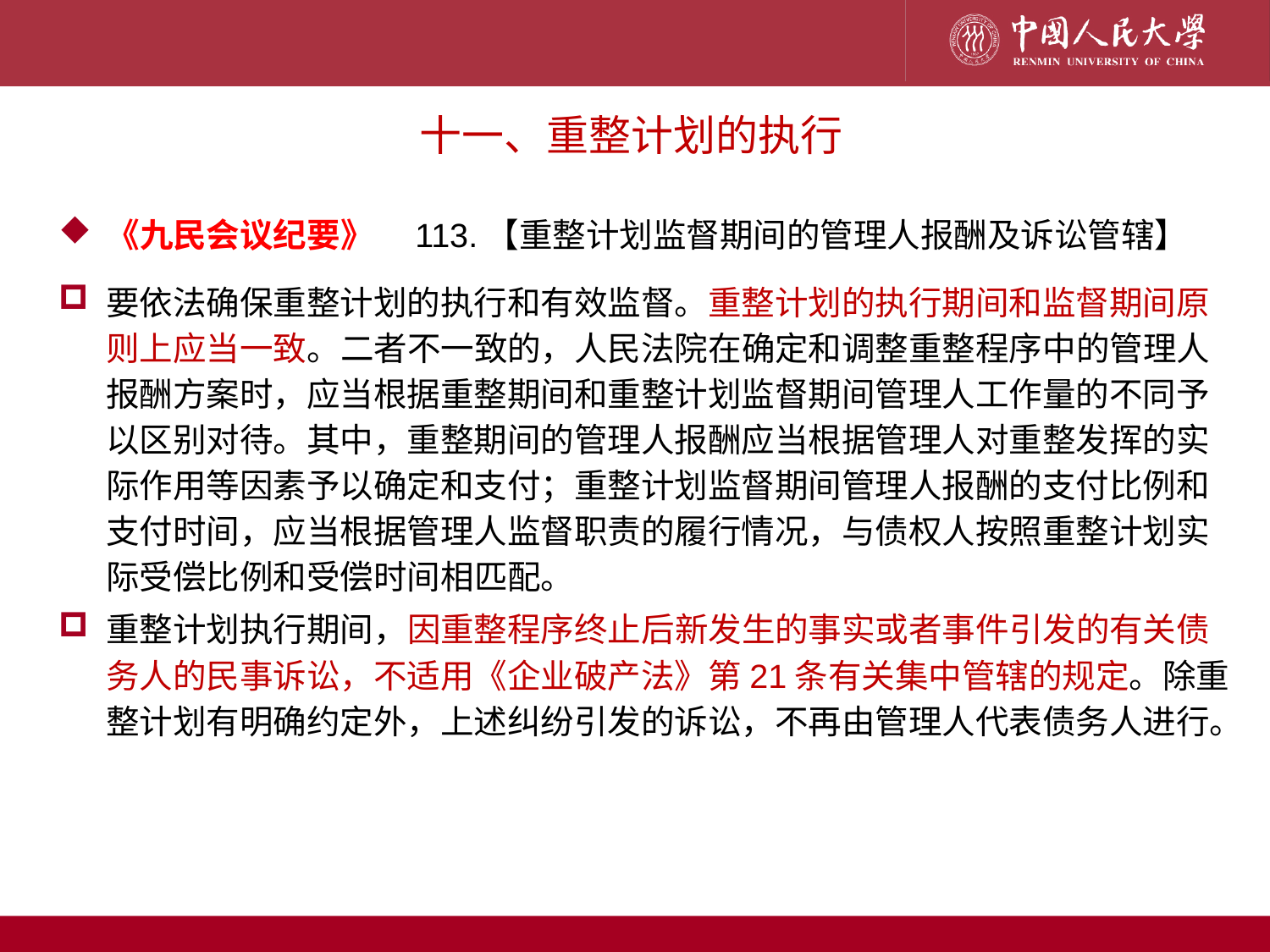

十一、重整计划的执行
《九民会议纪要》　113.【重整计划监督期间的管理人报酬及诉讼管辖】
要依法确保重整计划的执行和有效监督。重整计划的执行期间和监督期间原则上应当一致。二者不一致的，人民法院在确定和调整重整程序中的管理人报酬方案时，应当根据重整期间和重整计划监督期间管理人工作量的不同予以区别对待。其中，重整期间的管理人报酬应当根据管理人对重整发挥的实际作用等因素予以确定和支付；重整计划监督期间管理人报酬的支付比例和支付时间，应当根据管理人监督职责的履行情况，与债权人按照重整计划实际受偿比例和受偿时间相匹配。
重整计划执行期间，因重整程序终止后新发生的事实或者事件引发的有关债务人的民事诉讼，不适用《企业破产法》第21条有关集中管辖的规定。除重整计划有明确约定外，上述纠纷引发的诉讼，不再由管理人代表债务人进行。